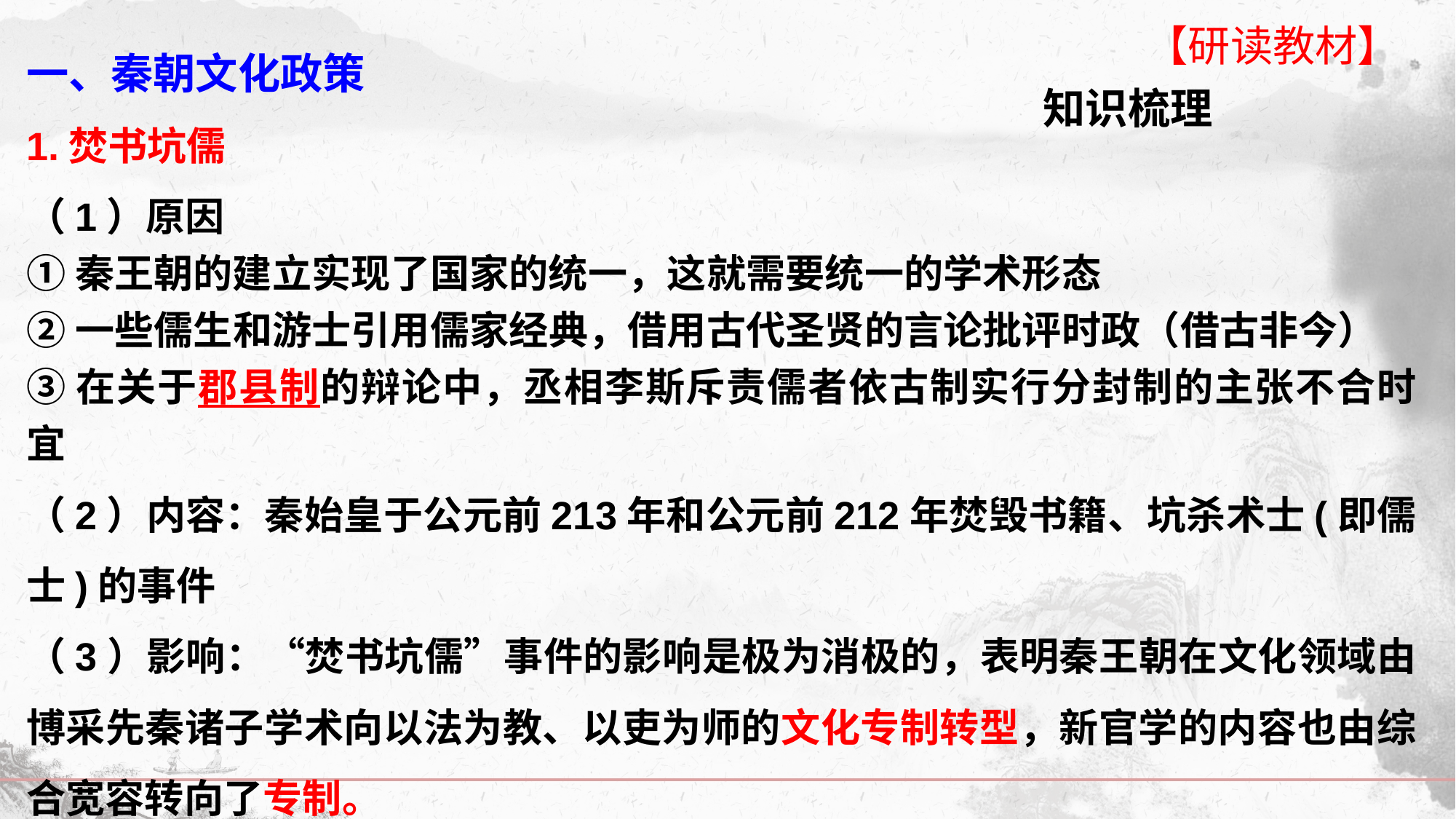

一、秦朝文化政策
1.焚书坑儒
（1）原因
①秦王朝的建立实现了国家的统一，这就需要统一的学术形态
②一些儒生和游士引用儒家经典，借用古代圣贤的言论批评时政（借古非今）
③在关于郡县制的辩论中，丞相李斯斥责儒者依古制实行分封制的主张不合时宜
（2）内容：秦始皇于公元前213年和公元前212年焚毁书籍、坑杀术士(即儒士)的事件
（3）影响：“焚书坑儒”事件的影响是极为消极的，表明秦王朝在文化领域由博采先秦诸子学术向以法为教、以吏为师的文化专制转型，新官学的内容也由综合宽容转向了专制。
【研读教材】
知识梳理